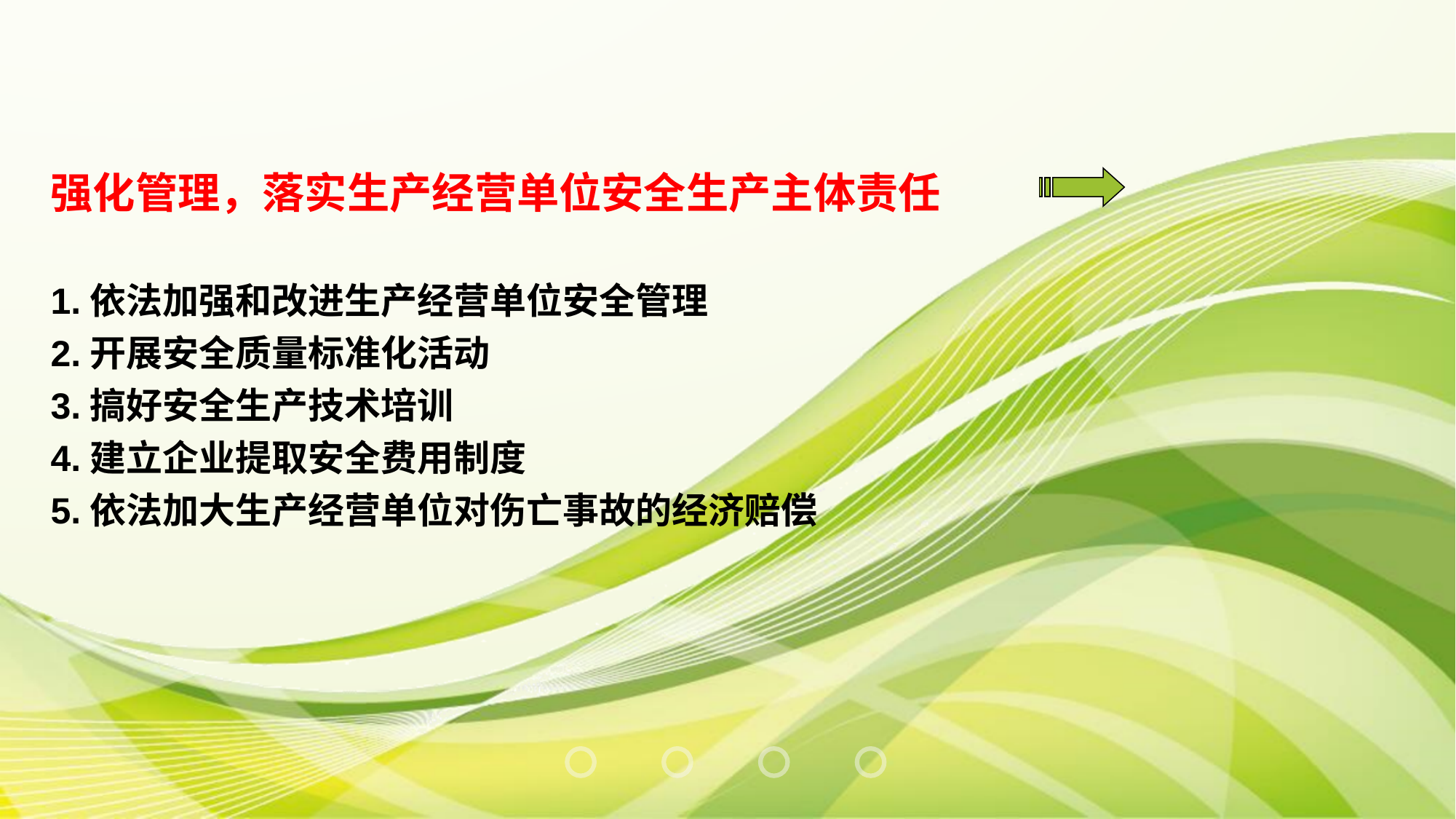

强化管理，落实生产经营单位安全生产主体责任
1.依法加强和改进生产经营单位安全管理
2.开展安全质量标准化活动
3.搞好安全生产技术培训
4.建立企业提取安全费用制度
5.依法加大生产经营单位对伤亡事故的经济赔偿